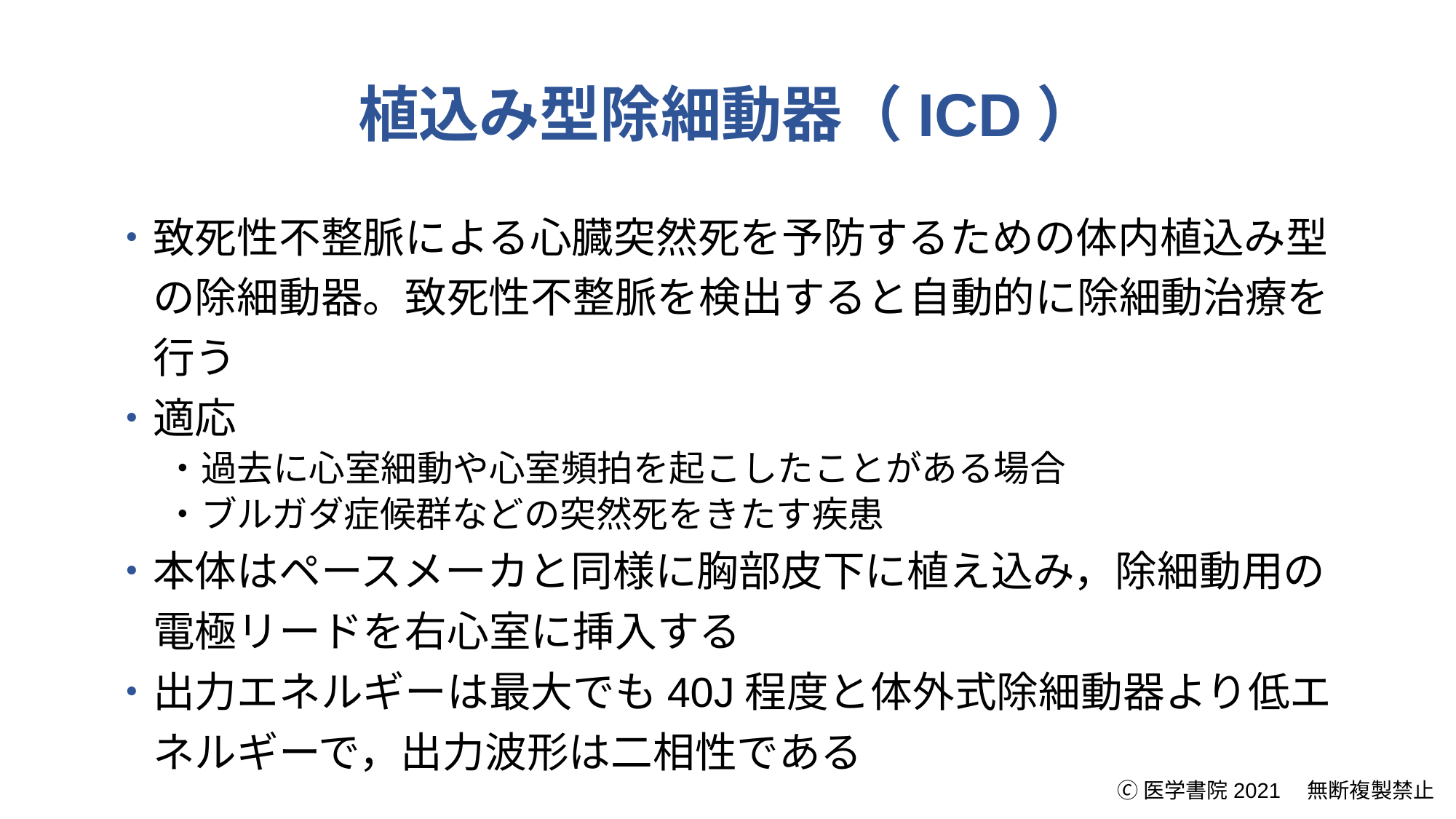

# 植込み型除細動器（ICD）
・致死性不整脈による心臓突然死を予防するための体内植込み型
　の除細動器。致死性不整脈を検出すると自動的に除細動治療を
　行う
・適応
・過去に心室細動や心室頻拍を起こしたことがある場合
・ブルガダ症候群などの突然死をきたす疾患
・本体はペースメーカと同様に胸部皮下に植え込み，除細動用の
　電極リードを右心室に挿入する
・出力エネルギーは最大でも40J程度と体外式除細動器より低エ
　ネルギーで，出力波形は二相性である
🄫医学書院2021　無断複製禁止